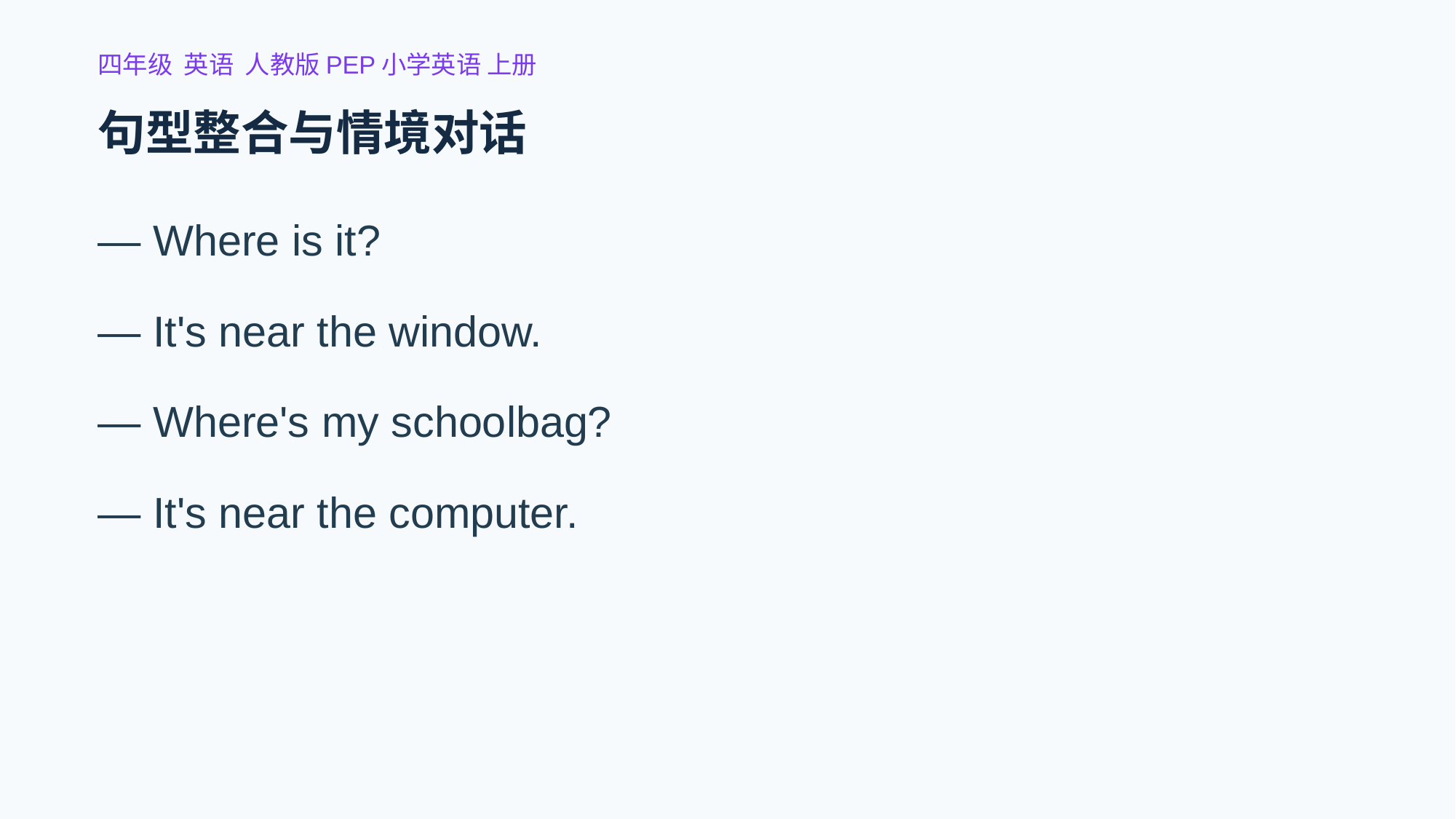

四年级  英语  人教版PEP小学英语 上册
句型整合与情境对话
— Where is it?
— It's near the window.
— Where's my schoolbag?
— It's near the computer.